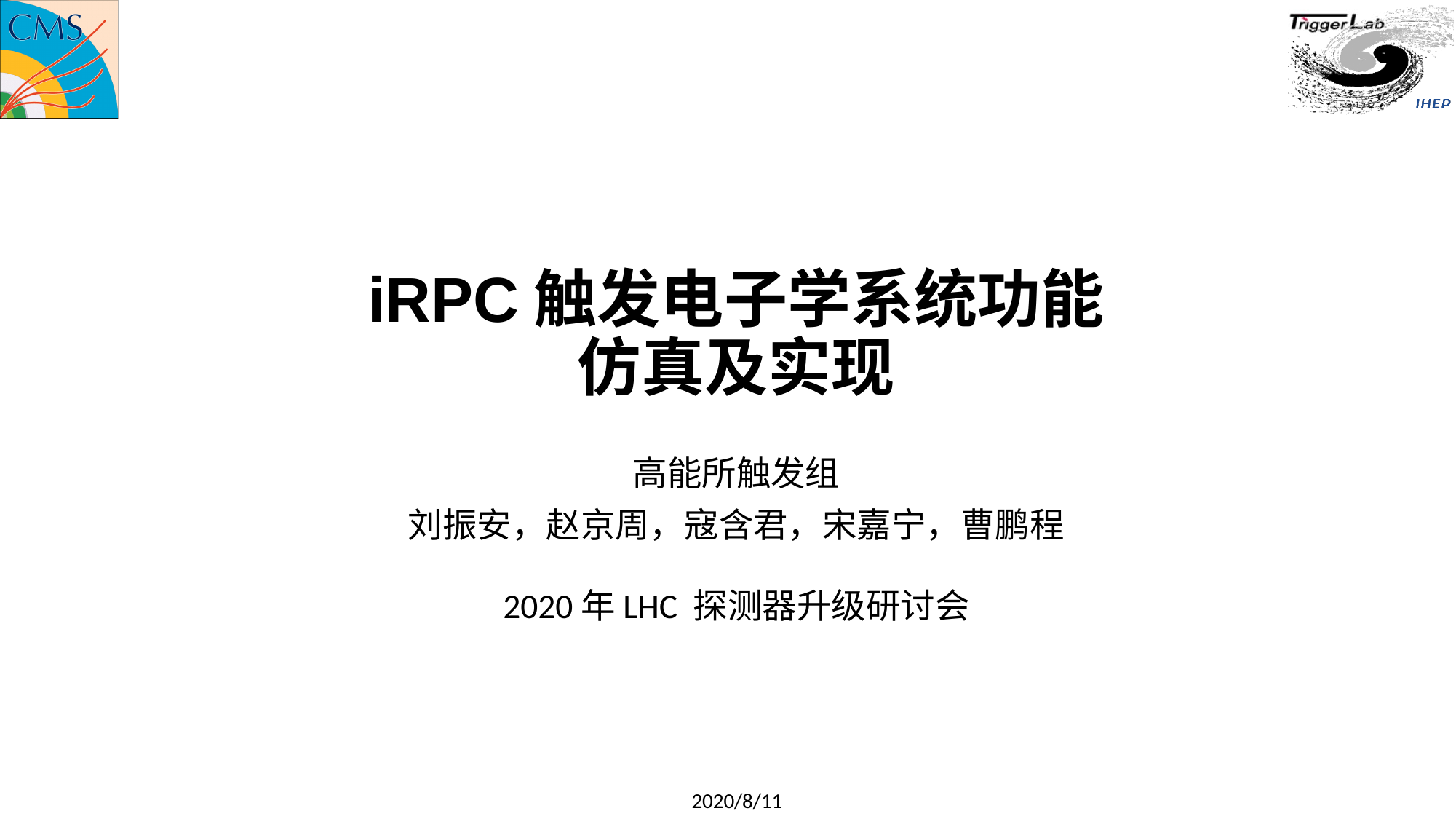

#

iRPC触发电子学系统功能仿真及实现
高能所触发组
刘振安，赵京周，寇含君，宋嘉宁，曹鹏程
2020年LHC 探测器升级研讨会
2020/8/11